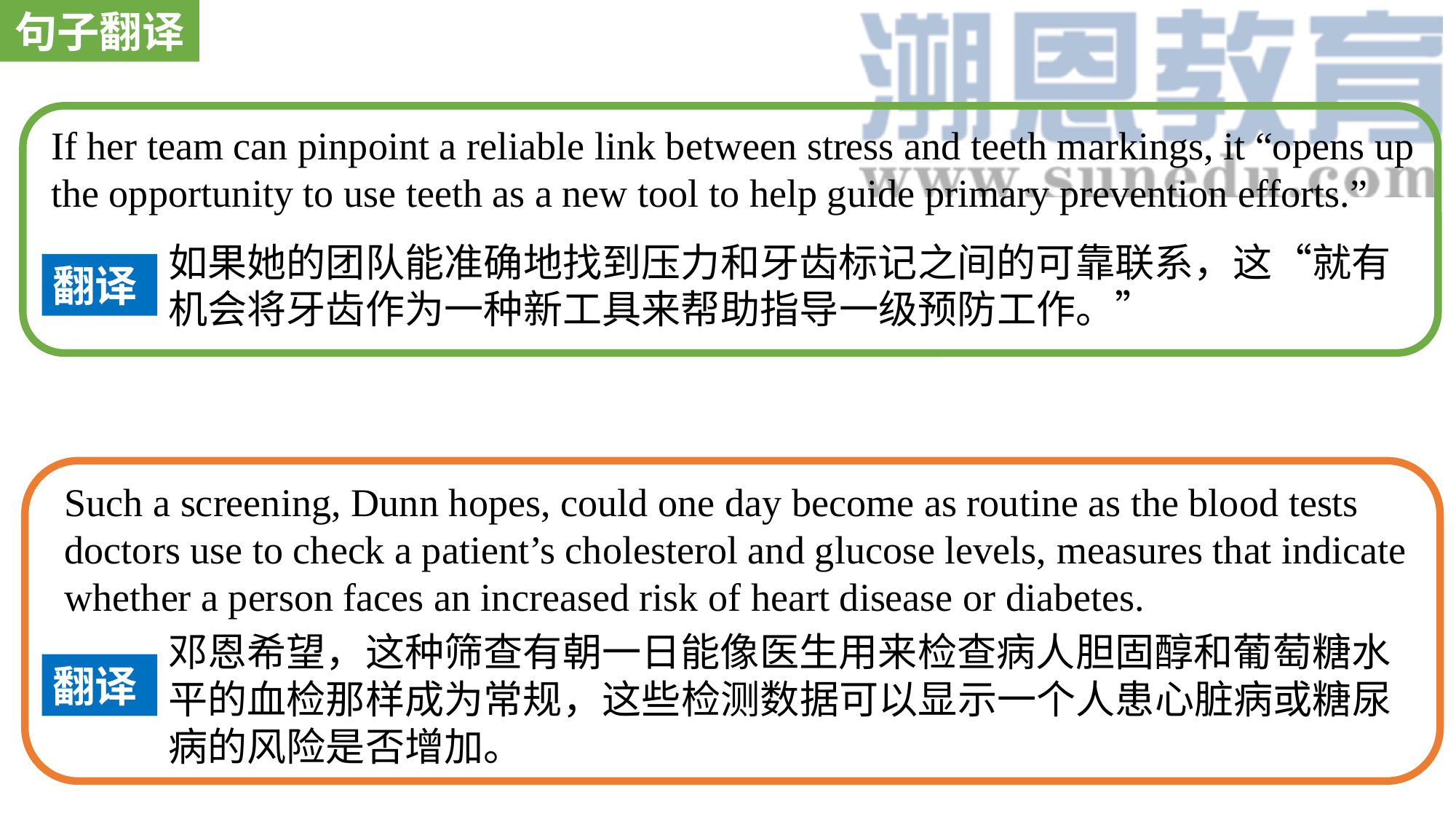

句子翻译

If her team can pinpoint a reliable link between stress and teeth markings, it “opens up the opportunity to use teeth as a new tool to help guide primary prevention efforts.”
如果她的团队能准确地找到压力和牙齿标记之间的可靠联系，这“就有机会将牙齿作为一种新工具来帮助指导一级预防工作。”
翻译

Such a screening, Dunn hopes, could one day become as routine as the blood tests doctors use to check a patient’s cholesterol and glucose levels, measures that indicate whether a person faces an increased risk of heart disease or diabetes.
邓恩希望，这种筛查有朝一日能像医生用来检查病人胆固醇和葡萄糖水平的血检那样成为常规，这些检测数据可以显示一个人患心脏病或糖尿病的风险是否增加。
翻译